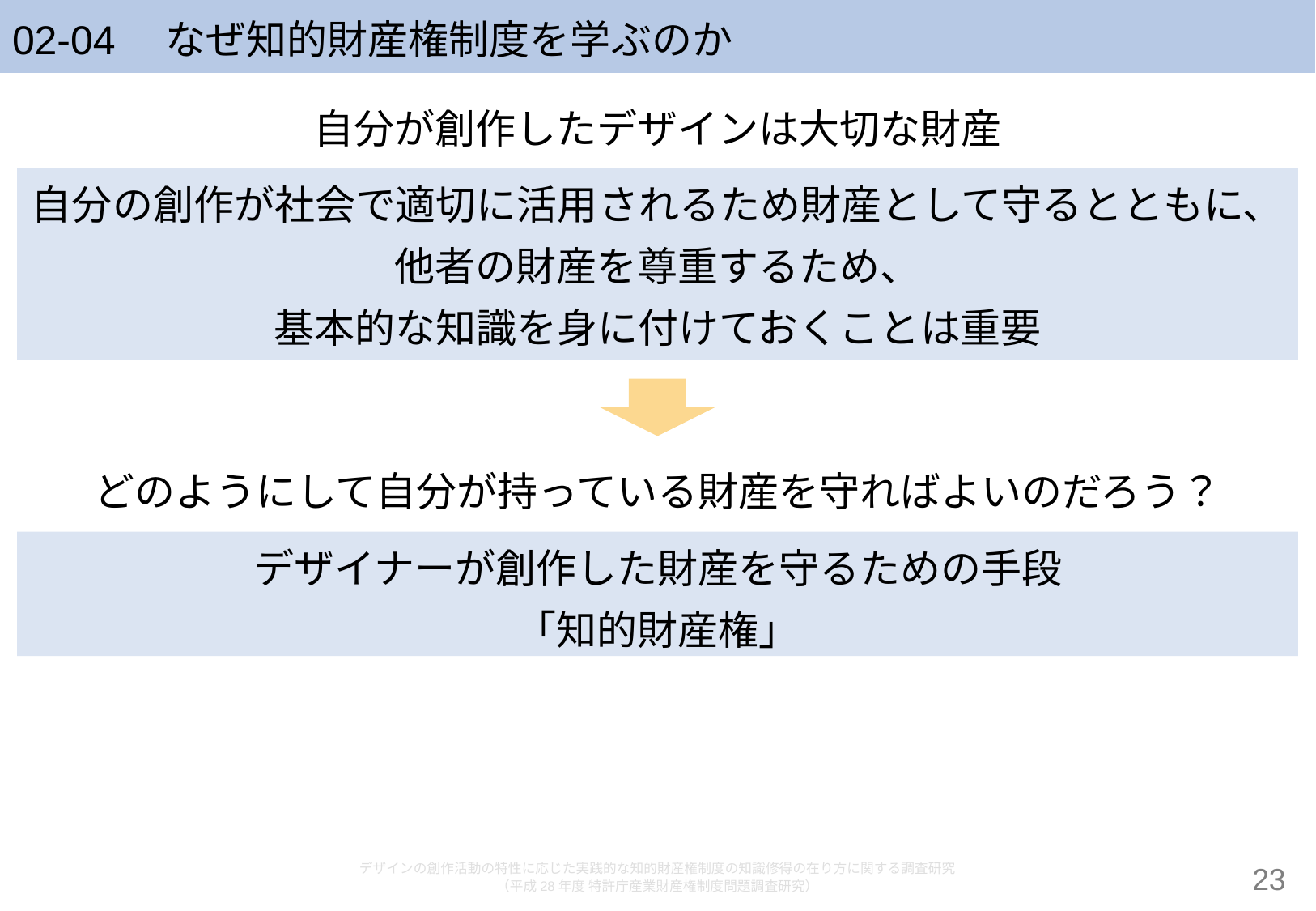

# 02-04　なぜ知的財産権制度を学ぶのか
自分が創作したデザインは大切な財産
自分の創作が社会で適切に活用されるため財産として守るとともに、
他者の財産を尊重するため、
基本的な知識を身に付けておくことは重要

どのようにして自分が持っている財産を守ればよいのだろう？
デザイナーが創作した財産を守るための手段
「知的財産権」
デザインの創作活動の特性に応じた実践的な知的財産権制度の知識修得の在り方に関する調査研究
（平成28年度 特許庁産業財産権制度問題調査研究）
23